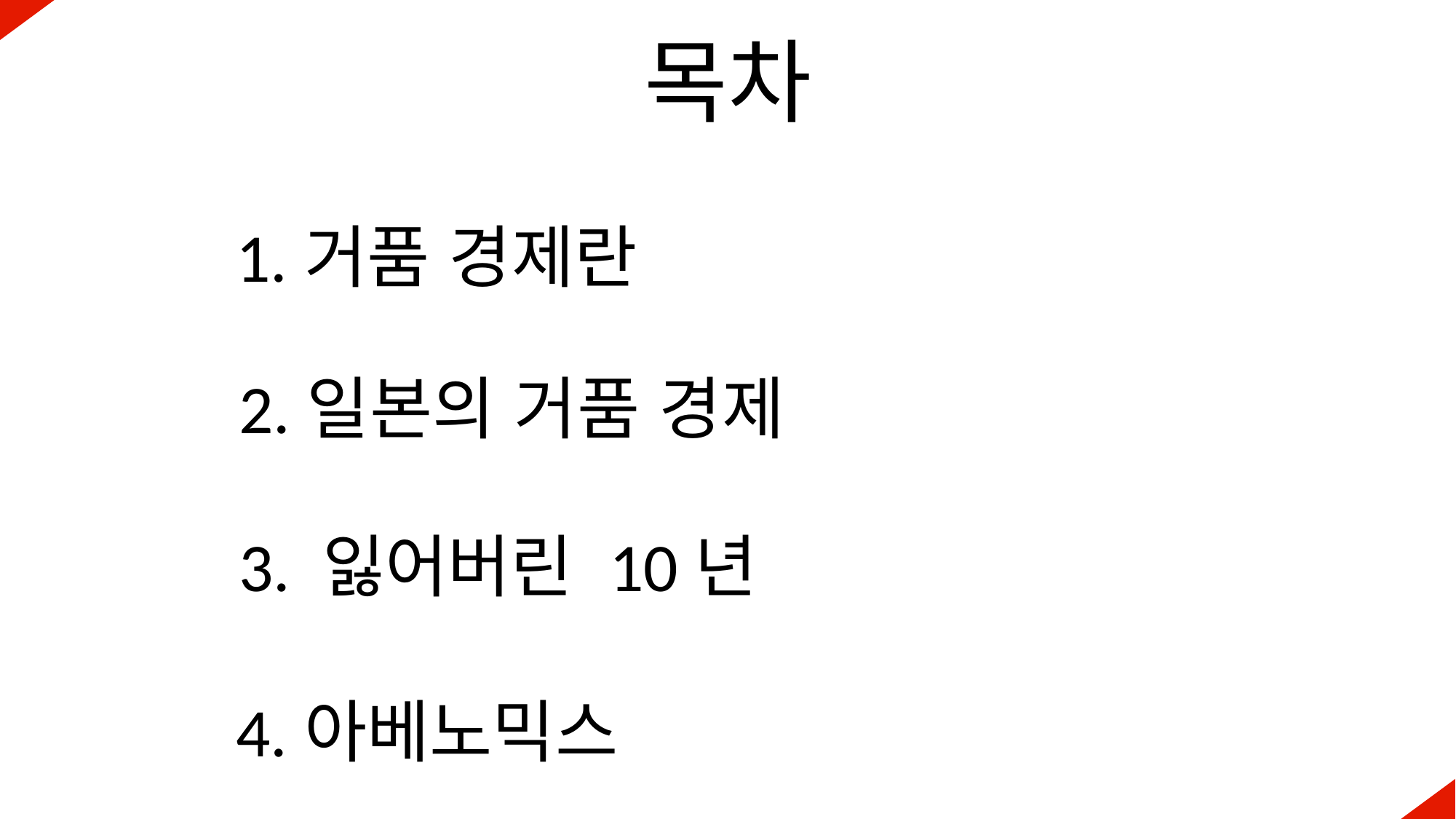

# 목차
1.거품 경제란
2.일본의 거품 경제
3. 잃어버린 10년
4.아베노믹스